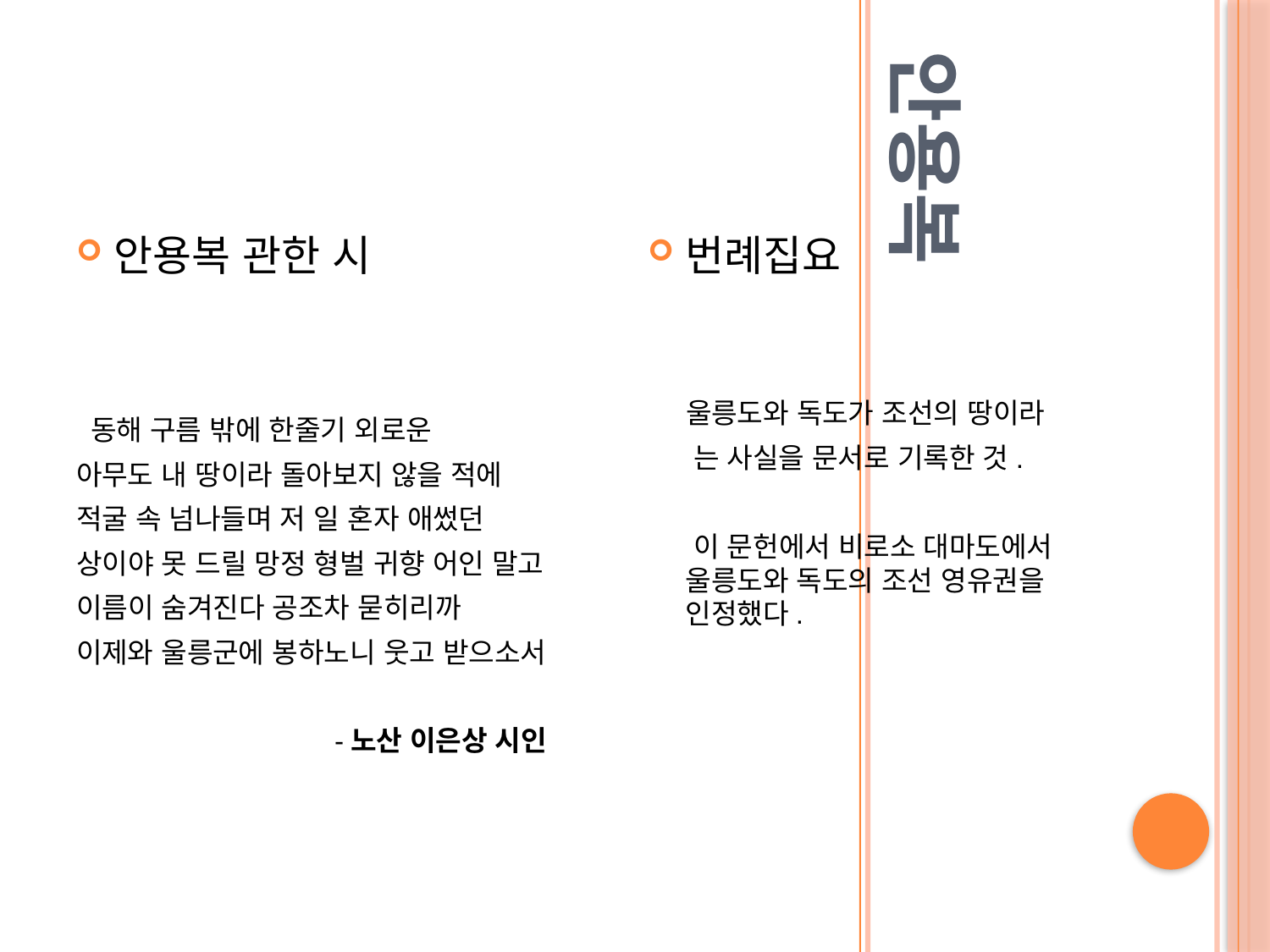

안용복
안용복 관한 시

 동해 구름 밖에 한줄기 외로운
아무도 내 땅이라 돌아보지 않을 적에
적굴 속 넘나들며 저 일 혼자 애썼던
상이야 못 드릴 망정 형벌 귀향 어인 말고
이름이 숨겨진다 공조차 묻히리까
이제와 울릉군에 봉하노니 웃고 받으소서

                                 -노산 이은상 시인
번례집요

    울릉도와 독도가 조선의 땅이라
     는 사실을 문서로 기록한 것.

     이 문헌에서 비로소 대마도에서 울릉도와 독도의 조선 영유권을 인정했다.